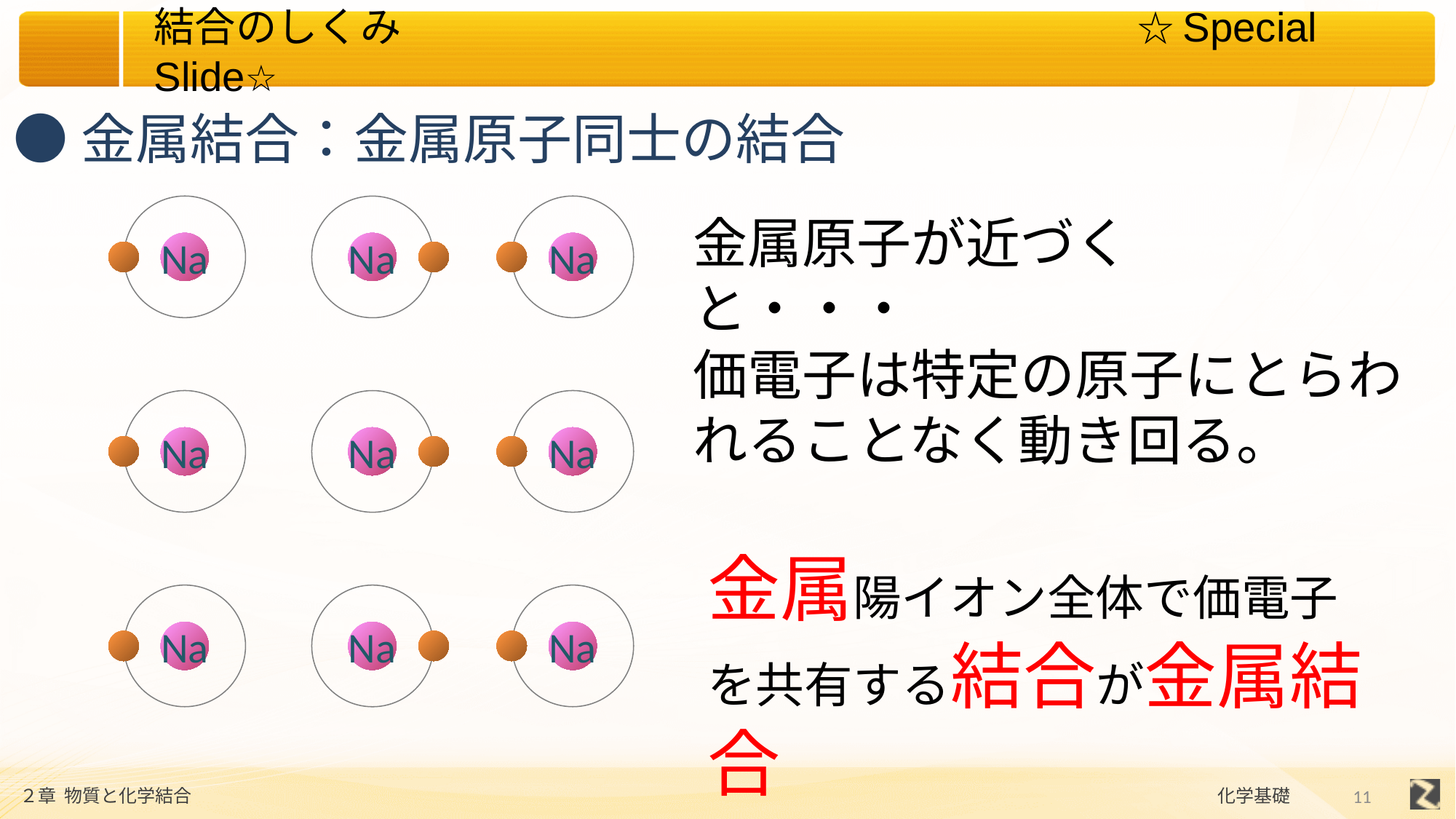

●金属結合：金属原子同士の結合

金属原子が近づくと・・・
Na
Na
Na
価電子は特定の原子にとらわれることなく動き回る。

Na
Na
Na
金属陽イオン全体で価電子を共有する結合が金属結合

Na
Na
Na